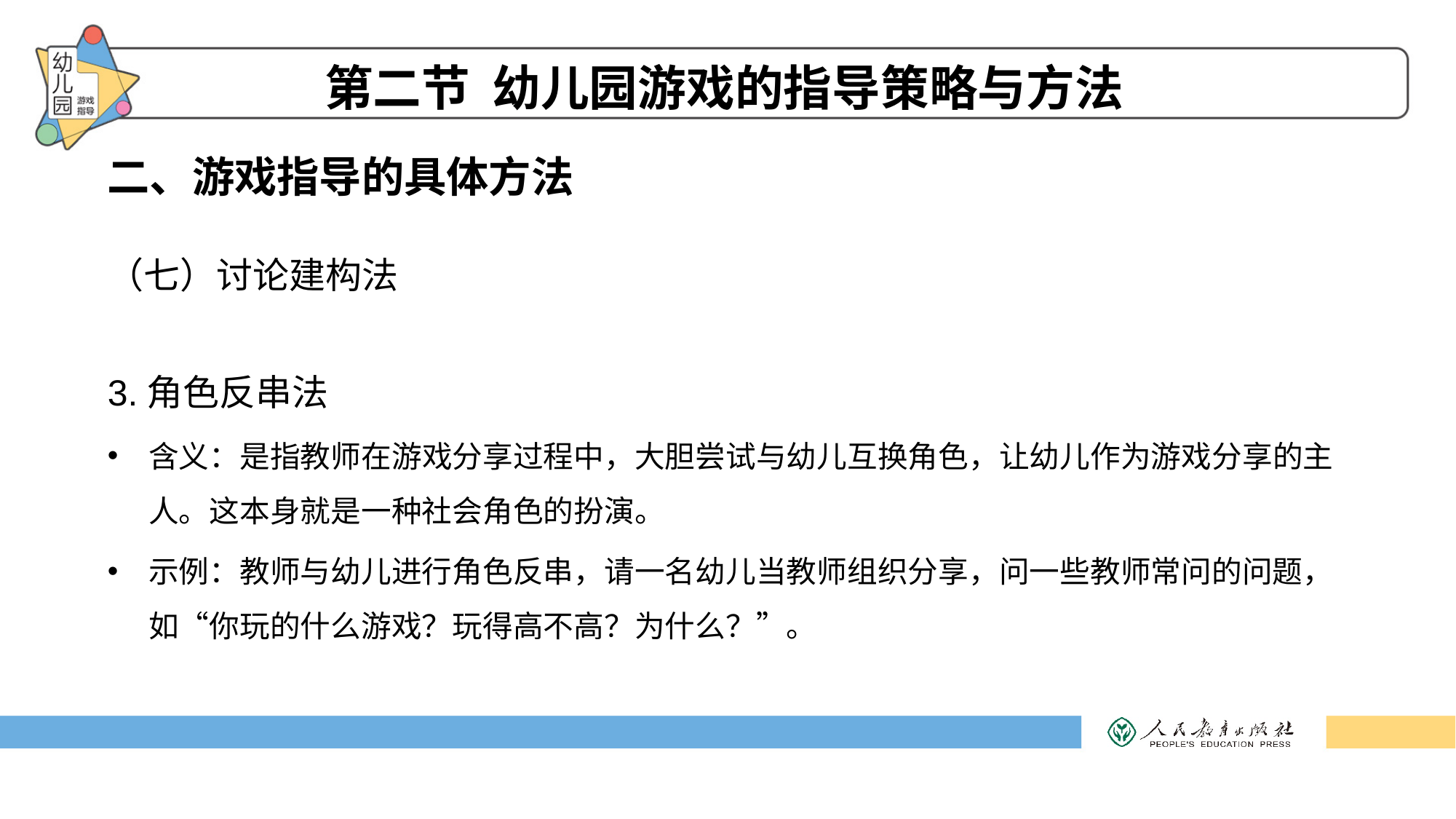

第二节  幼儿园游戏的指导策略与方法
二、游戏指导的具体方法

（七）讨论建构法

3.角色反串法
含义：是指教师在游戏分享过程中，大胆尝试与幼儿互换角色，让幼儿作为游戏分享的主人。这本身就是一种社会角色的扮演。
示例：教师与幼儿进行角色反串，请一名幼儿当教师组织分享，问一些教师常问的问题，如“你玩的什么游戏？玩得高不高？为什么？”。